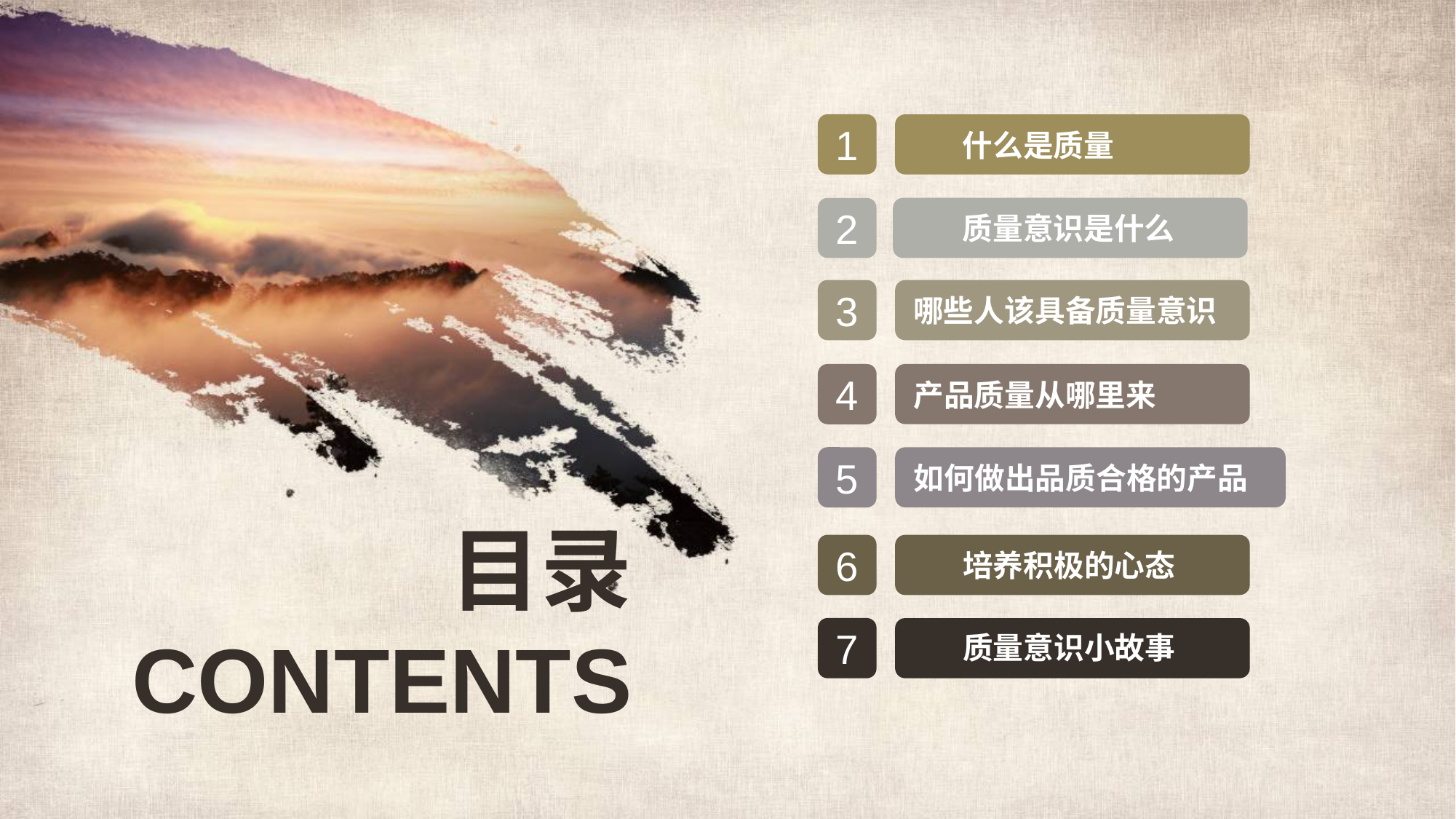

什么是质量
1

质量意识是什么
2
3

哪些人该具备质量意识

产品质量从哪里来
4
5

如何做出品质合格的产品
目录
CONTENTS
6

培养积极的心态
7

质量意识小故事